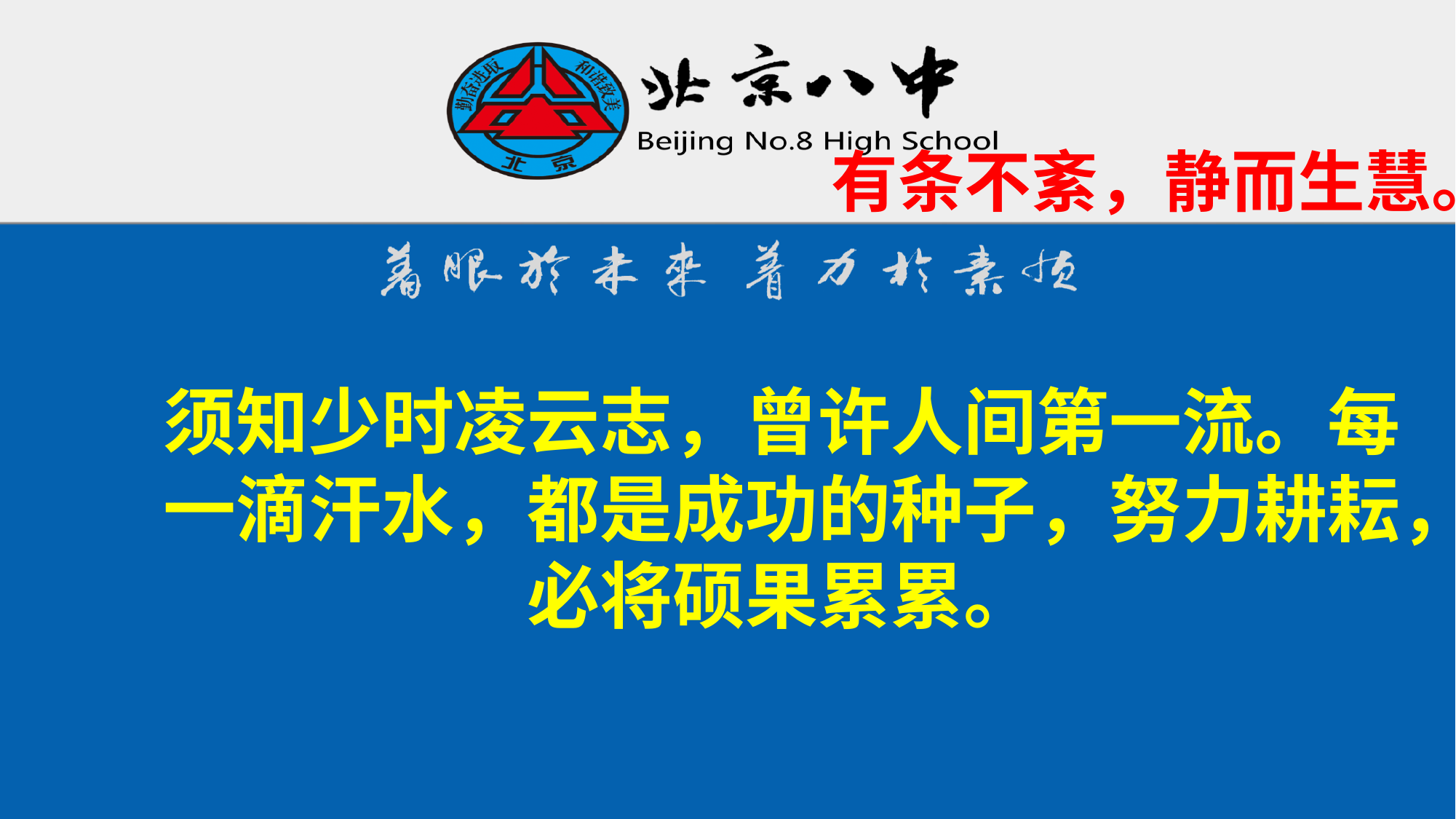

有条不紊，静而生慧。
须知少时凌云志，曾许人间第一流。每一滴汗水，都是成功的种子，努力耕耘，必将硕果累累。